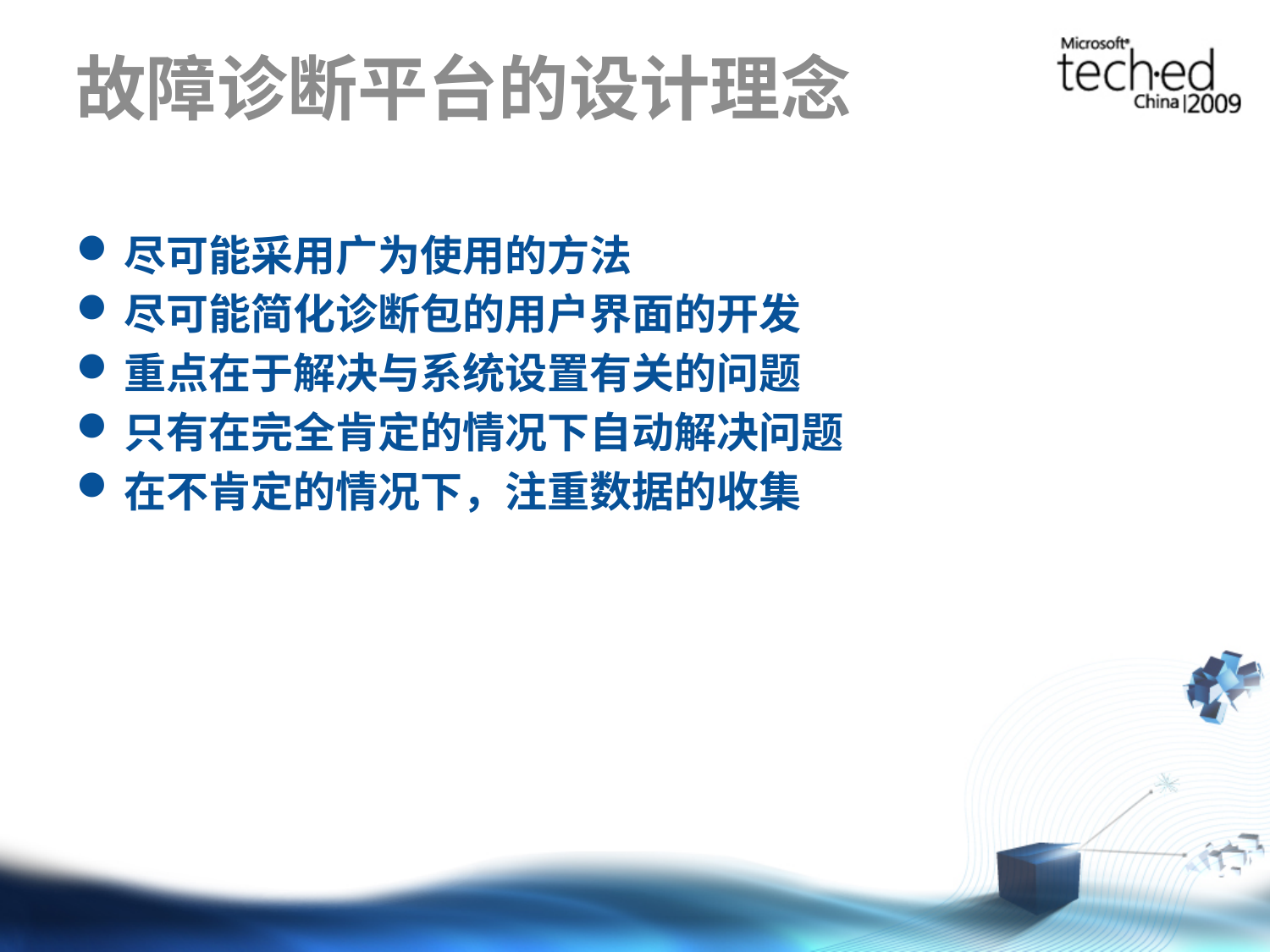

# 故障诊断平台的设计理念
尽可能采用广为使用的方法
尽可能简化诊断包的用户界面的开发
重点在于解决与系统设置有关的问题
只有在完全肯定的情况下自动解决问题
在不肯定的情况下，注重数据的收集